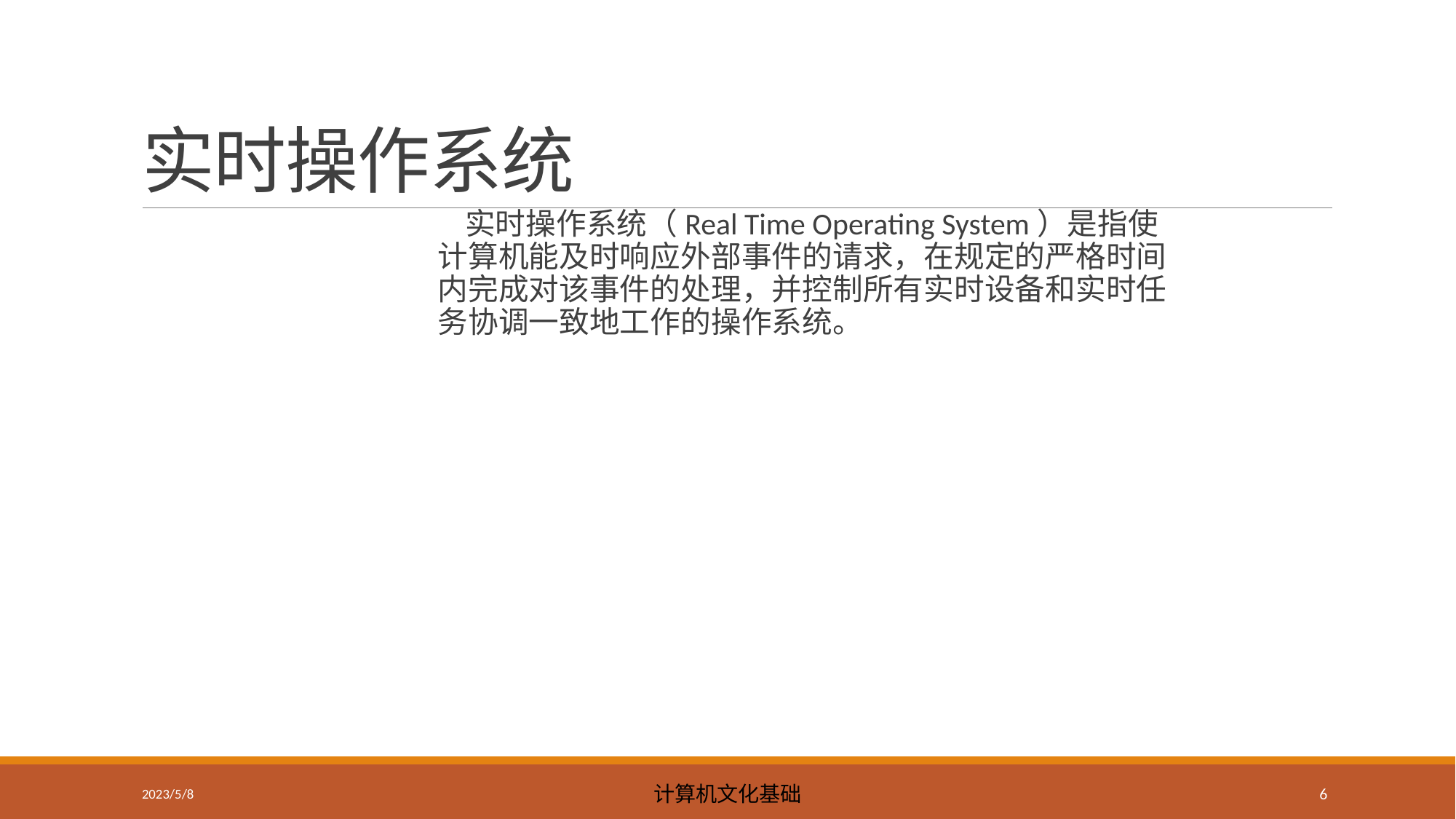

# 实时操作系统
   实时操作系统（Real Time Operating System）是指使计算机能及时响应外部事件的请求，在规定的严格时间内完成对该事件的处理，并控制所有实时设备和实时任务协调一致地工作的操作系统。
2023/5/8
计算机文化基础
6